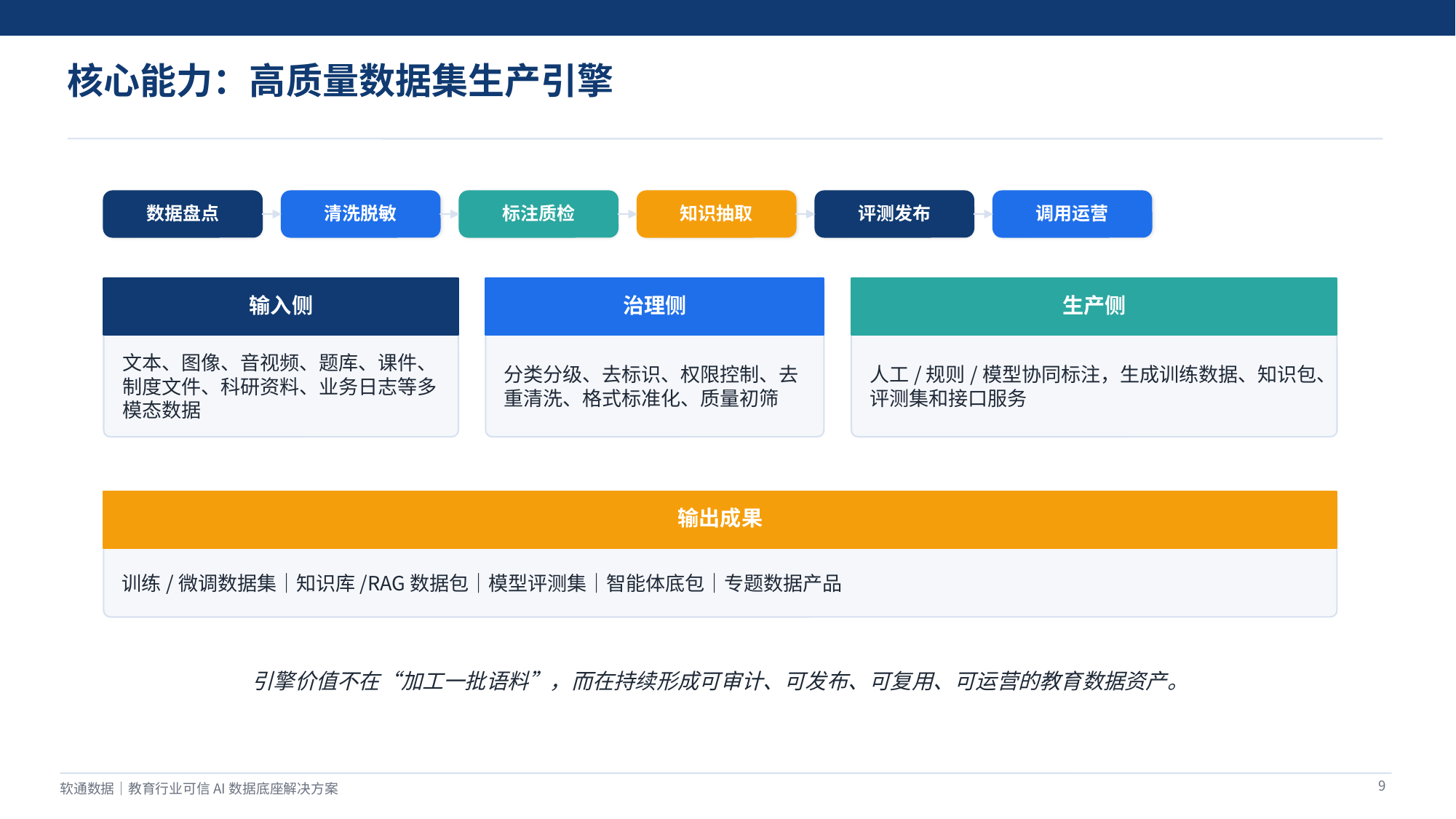

核心能力：高质量数据集生产引擎

数据盘点
清洗脱敏
标注质检
知识抽取
评测发布
调用运营

输入侧
治理侧
生产侧
文本、图像、音视频、题库、课件、制度文件、科研资料、业务日志等多模态数据
分类分级、去标识、权限控制、去重清洗、格式标准化、质量初筛
人工/规则/模型协同标注，生成训练数据、知识包、评测集和接口服务

输出成果
训练/微调数据集｜知识库/RAG数据包｜模型评测集｜智能体底包｜专题数据产品
引擎价值不在“加工一批语料”，而在持续形成可审计、可发布、可复用、可运营的教育数据资产。

9
软通数据｜教育行业可信AI数据底座解决方案